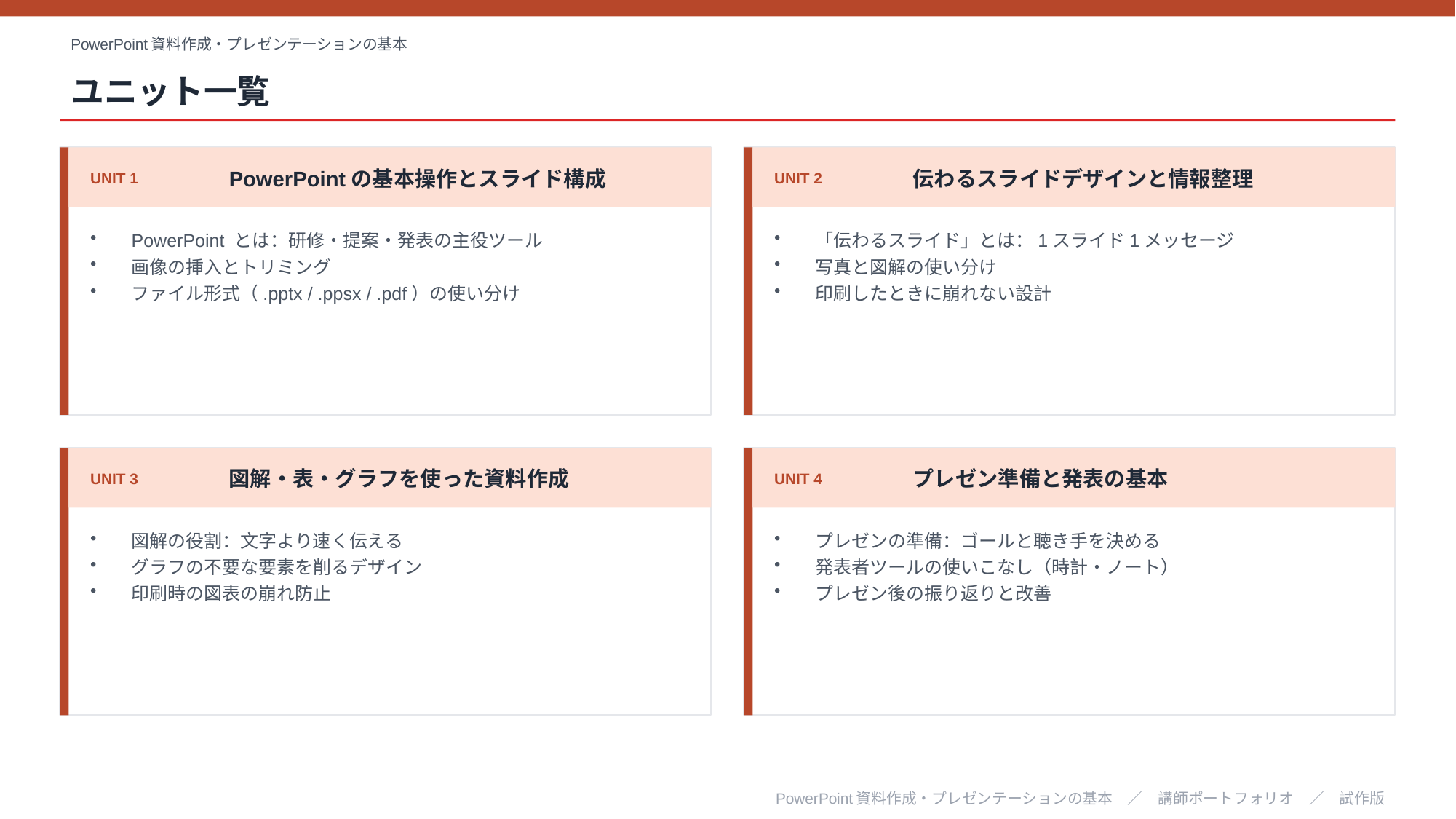

PowerPoint資料作成・プレゼンテーションの基本
ユニット一覧

UNIT 1
PowerPointの基本操作とスライド構成
UNIT 2
伝わるスライドデザインと情報整理
PowerPoint とは：研修・提案・発表の主役ツール
画像の挿入とトリミング
ファイル形式（.pptx / .ppsx / .pdf）の使い分け
「伝わるスライド」とは：1スライド1メッセージ
写真と図解の使い分け
印刷したときに崩れない設計

UNIT 3
図解・表・グラフを使った資料作成
UNIT 4
プレゼン準備と発表の基本
図解の役割：文字より速く伝える
グラフの不要な要素を削るデザイン
印刷時の図表の崩れ防止
プレゼンの準備：ゴールと聴き手を決める
発表者ツールの使いこなし（時計・ノート）
プレゼン後の振り返りと改善
PowerPoint資料作成・プレゼンテーションの基本　／　講師ポートフォリオ　／　試作版